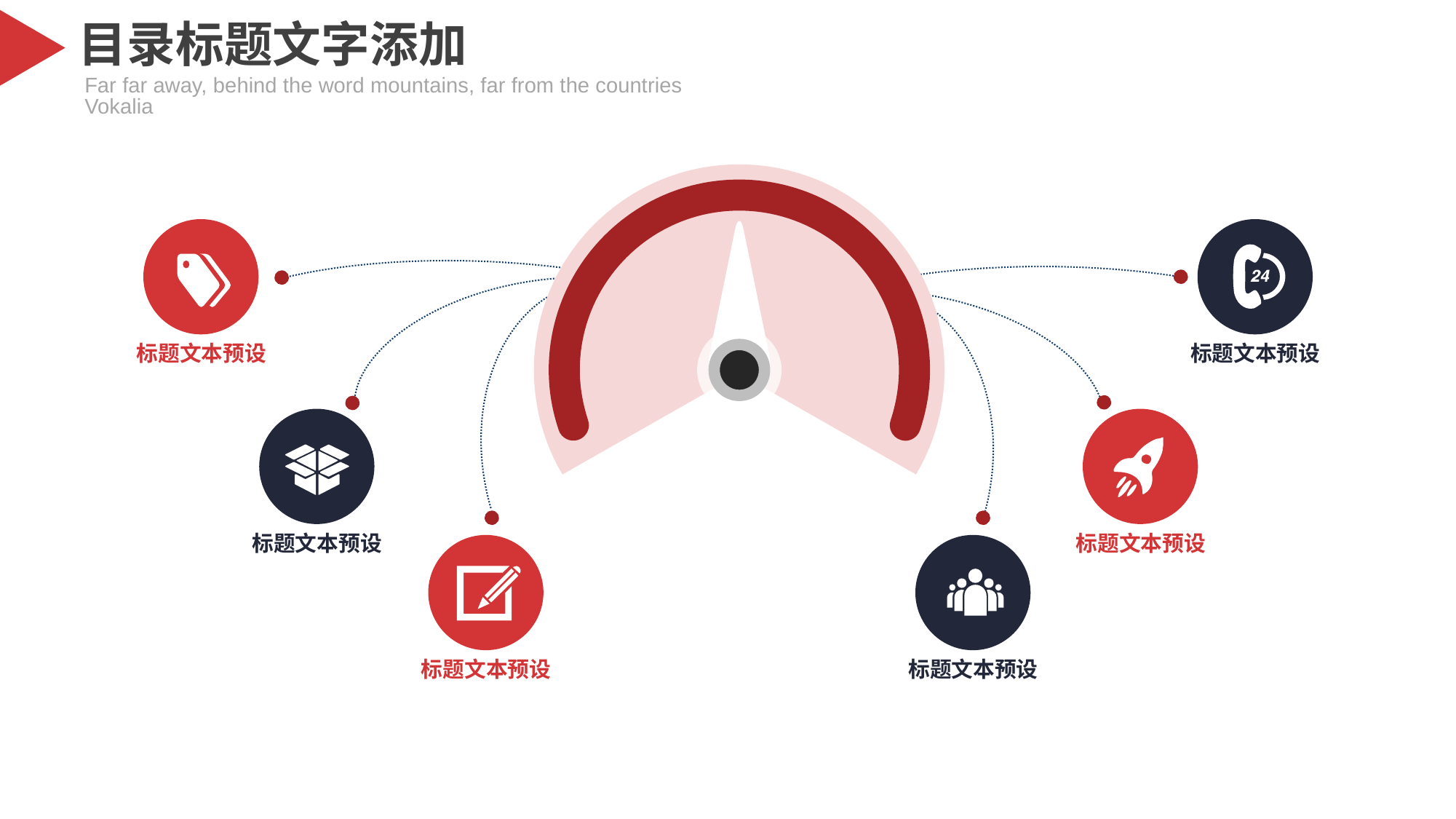

目录标题文字添加
Far far away, behind the word mountains, far from the countries Vokalia

标题文本预设
标题文本预设

标题文本预设
标题文本预设

标题文本预设
标题文本预设